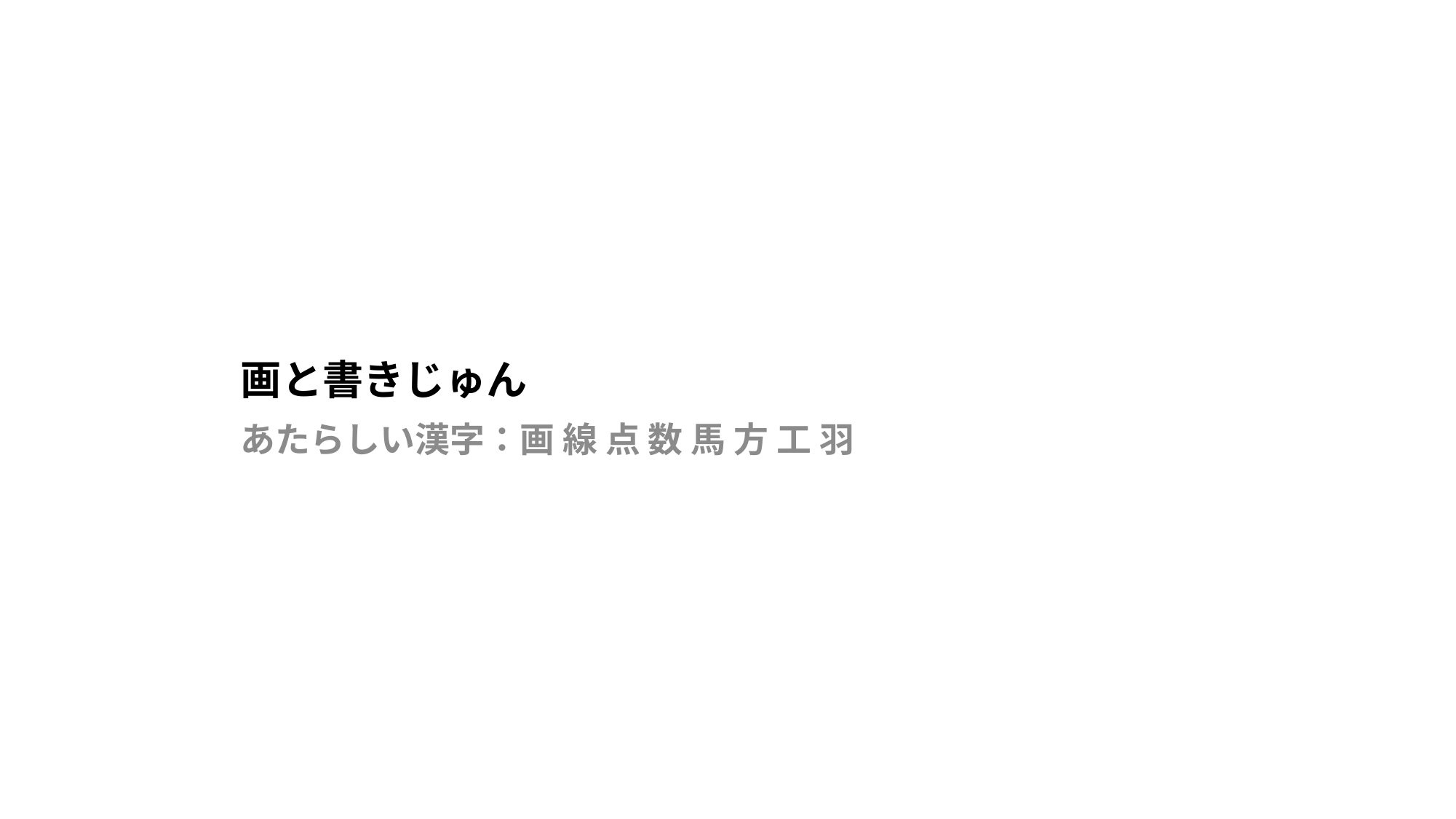

# 画と書きじゅん
あたらしい漢字：画 線 点 数 馬 方 工 羽